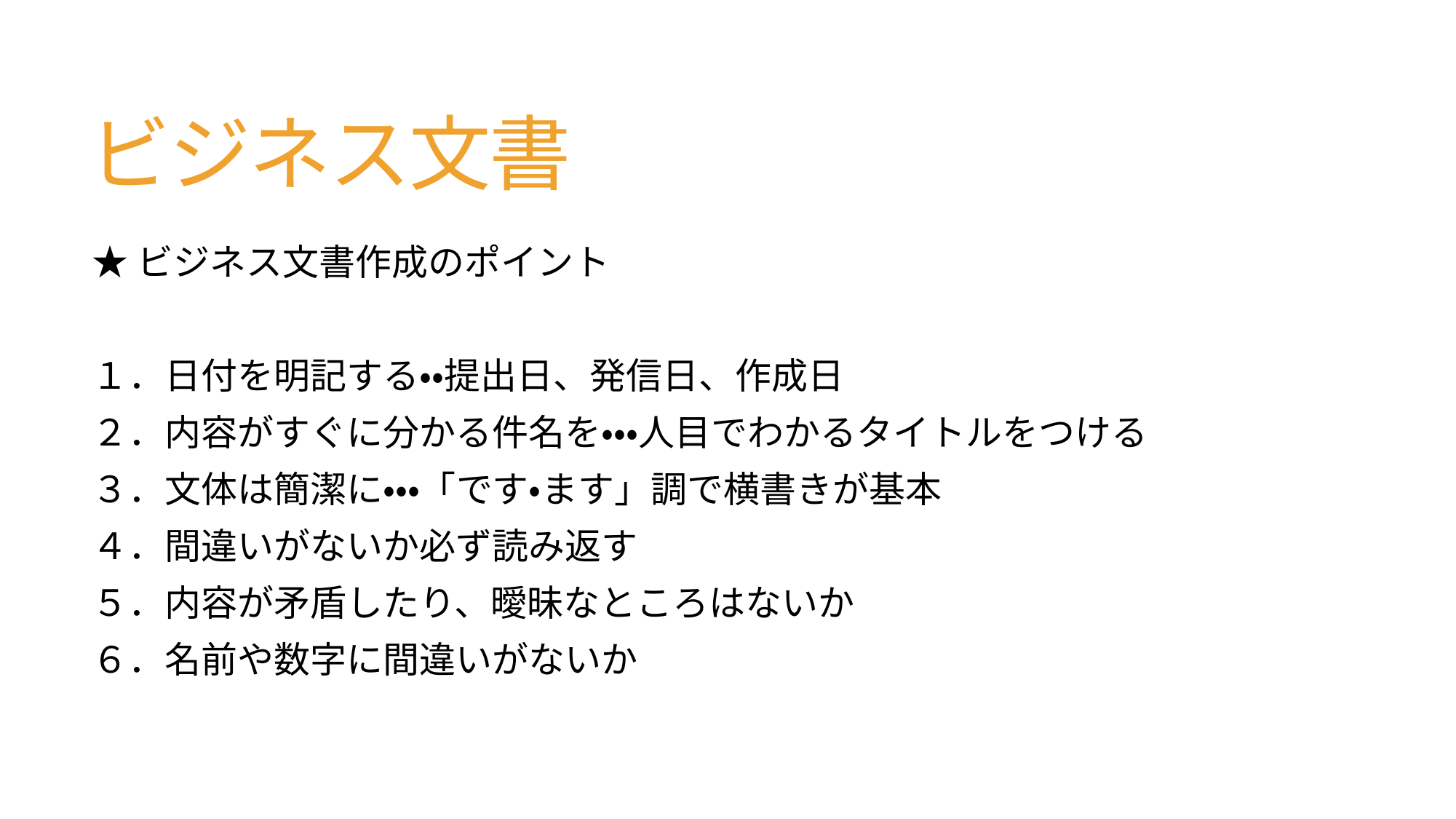

# ビジネス文書
★ビジネス文書作成のポイント

１．日付を明記する・・提出日、発信日、作成日
２．内容がすぐに分かる件名を・・・人目でわかるタイトルをつける
３．文体は簡潔に・・・「です・ます」調で横書きが基本
４．間違いがないか必ず読み返す
５．内容が矛盾したり、曖昧なところはないか
６．名前や数字に間違いがないか